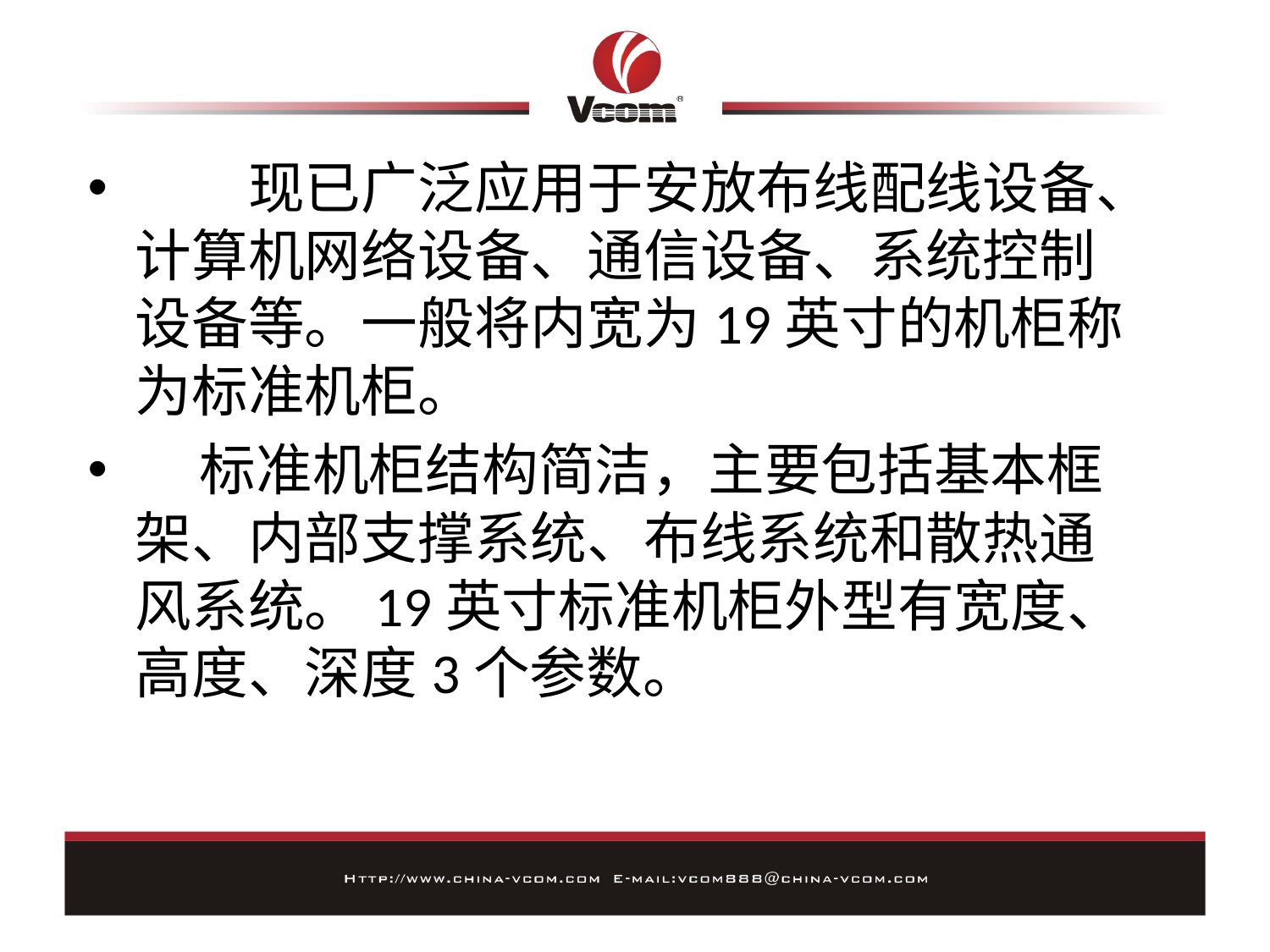

#
　　现已广泛应用于安放布线配线设备、计算机网络设备、通信设备、系统控制设备等。一般将内宽为19英寸的机柜称为标准机柜。
    标准机柜结构简洁，主要包括基本框架、内部支撑系统、布线系统和散热通风系统。19英寸标准机柜外型有宽度、高度、深度3个参数。